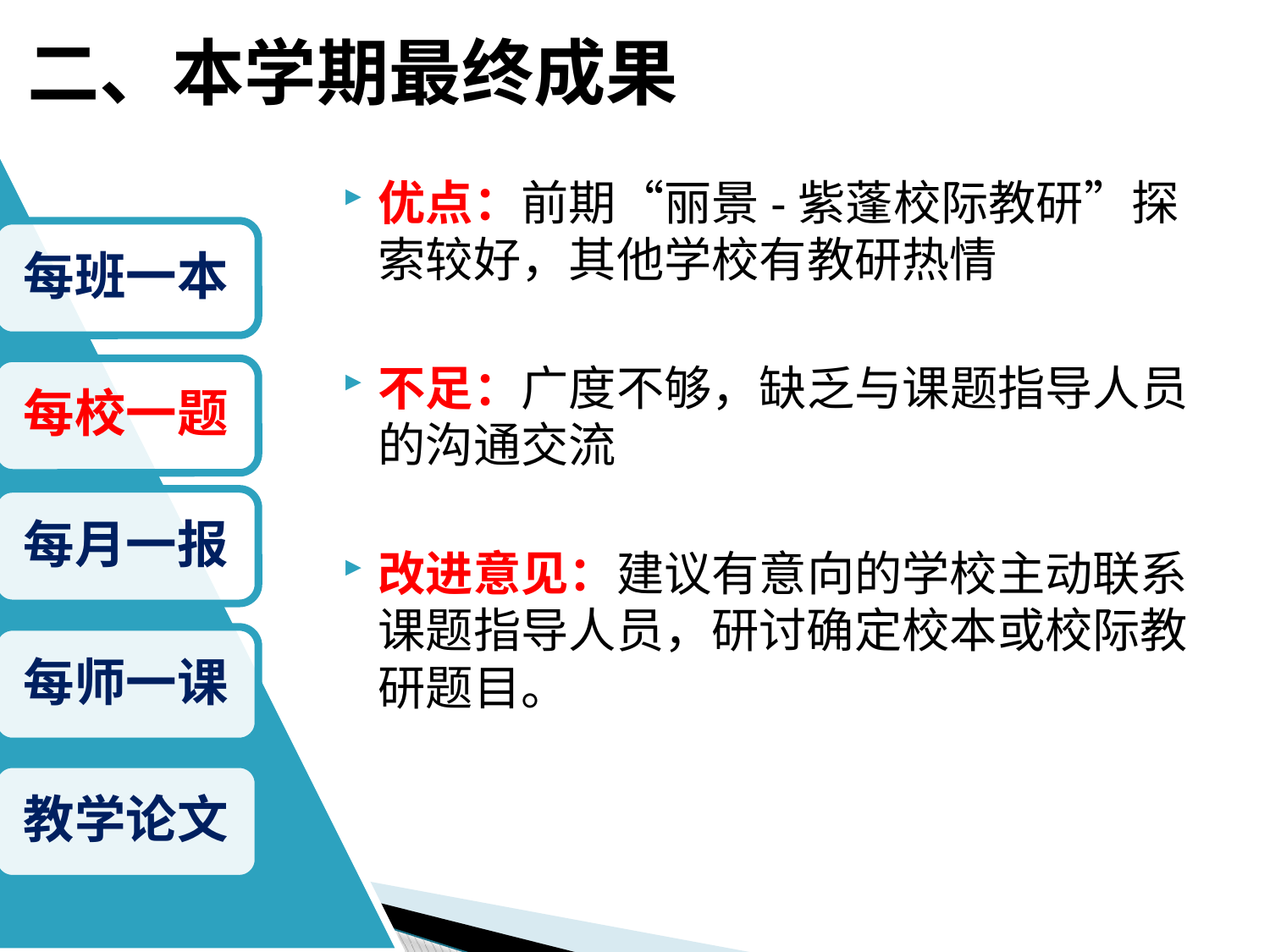

# 二、本学期最终成果
每班一本
每校一题
每月一报
每师一课
教学论文
优点：前期“丽景-紫蓬校际教研”探索较好，其他学校有教研热情

不足：广度不够，缺乏与课题指导人员的沟通交流

改进意见：建议有意向的学校主动联系课题指导人员，研讨确定校本或校际教研题目。